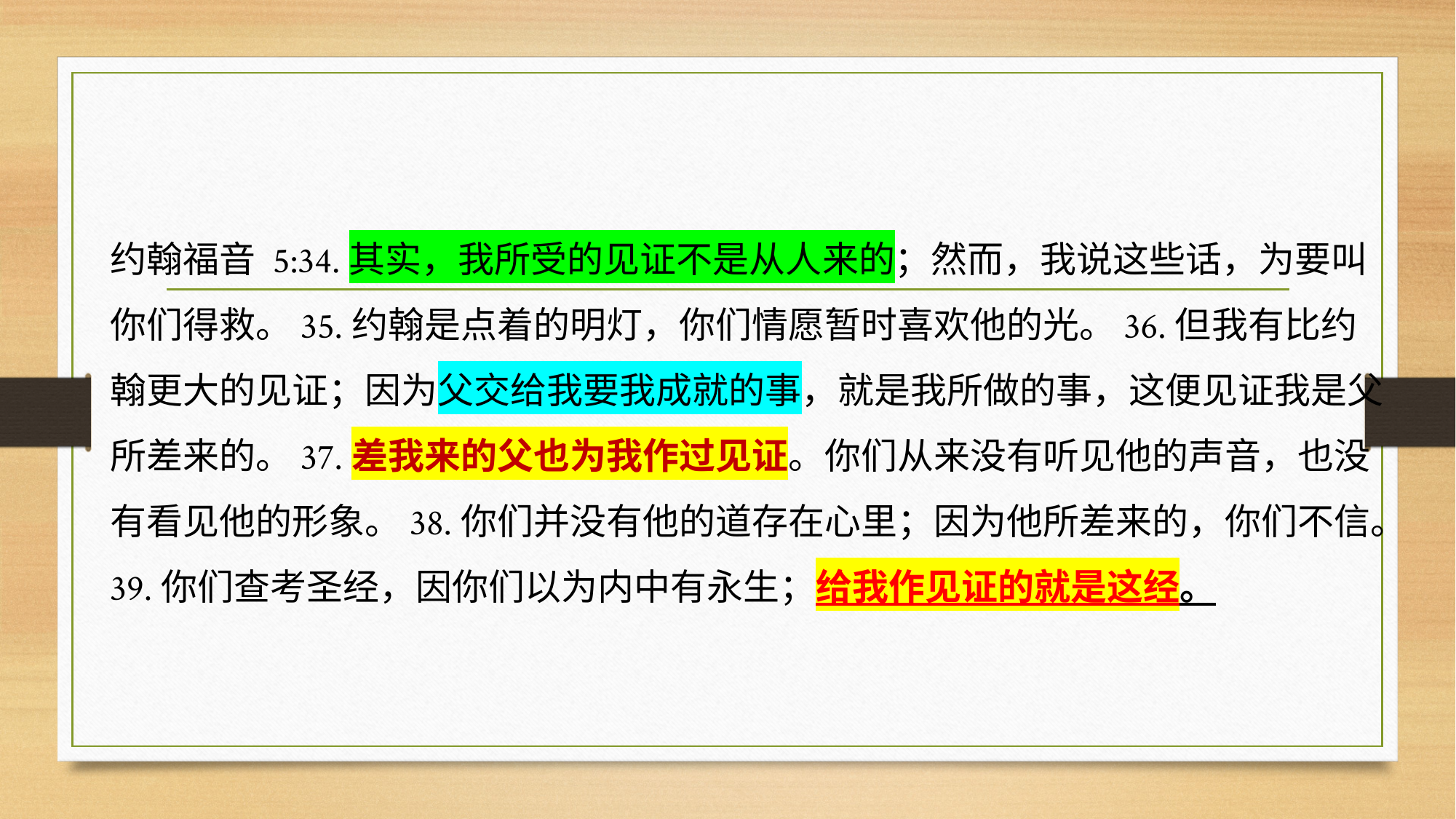

约翰福音 5:34.其实，我所受的见证不是从人来的；然而，我说这些话，为要叫你们得救。35.约翰是点着的明灯，你们情愿暂时喜欢他的光。36.但我有比约翰更大的见证；因为父交给我要我成就的事，就是我所做的事，这便见证我是父所差来的。37.差我来的父也为我作过见证。你们从来没有听见他的声音，也没有看见他的形象。38.你们并没有他的道存在心里；因为他所差来的，你们不信。39.你们查考圣经，因你们以为内中有永生；给我作见证的就是这经。